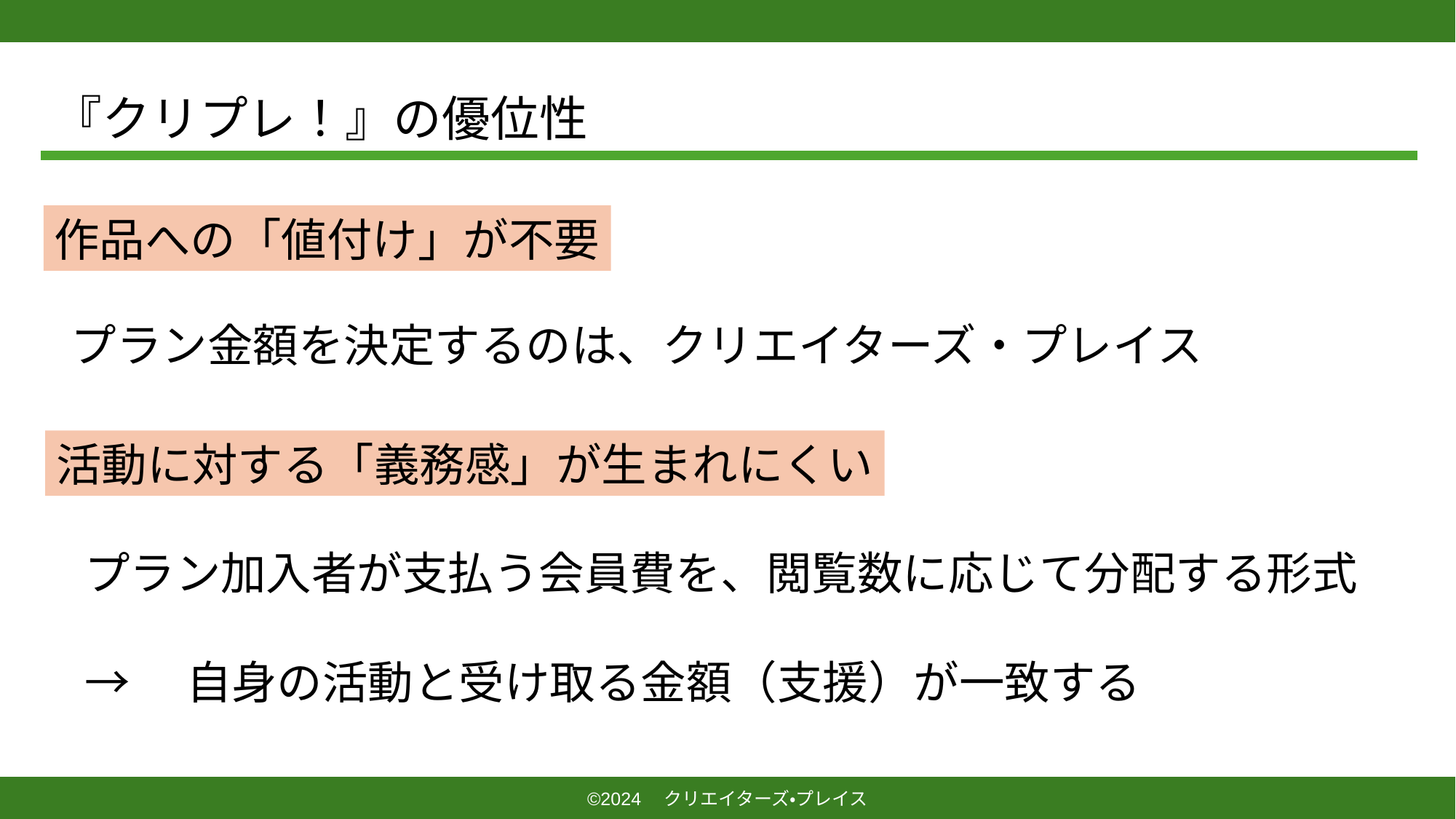

『クリプレ！』の優位性
作品への「値付け」が不要
プラン金額を決定するのは、クリエイターズ・プレイス
活動に対する「義務感」が生まれにくい
プラン加入者が支払う会員費を、閲覧数に応じて分配する形式
→　自身の活動と受け取る金額（支援）が一致する
©2024　クリエイターズ・プレイス